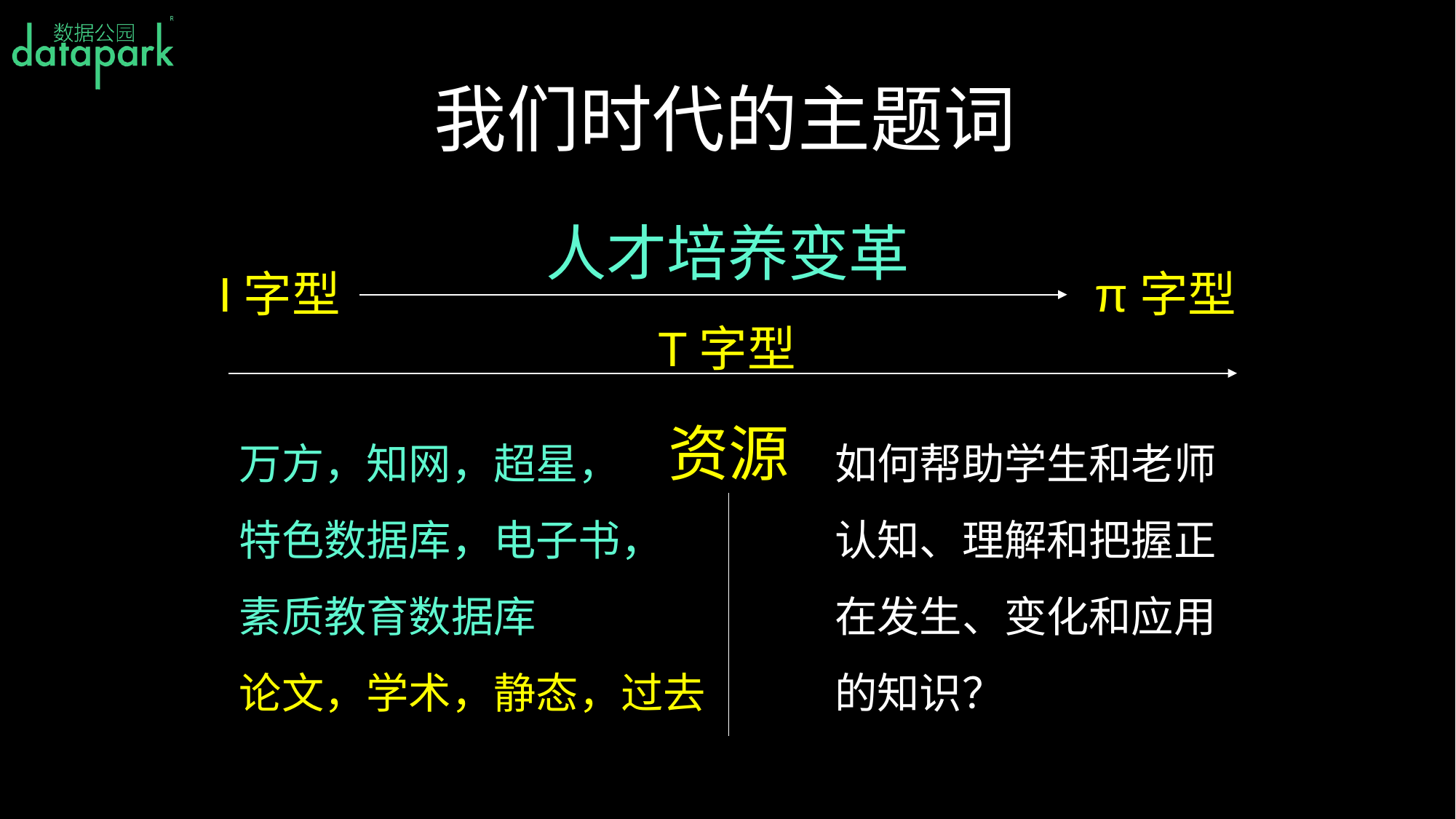

我们时代的主题词
人才培养变革
I字型                                                                    π字型
T字型
资源
万方，知网，超星，
特色数据库，电子书，素质教育数据库
如何帮助学生和老师认知、理解和把握正在发生、变化和应用的知识？
论文，学术，静态，过去